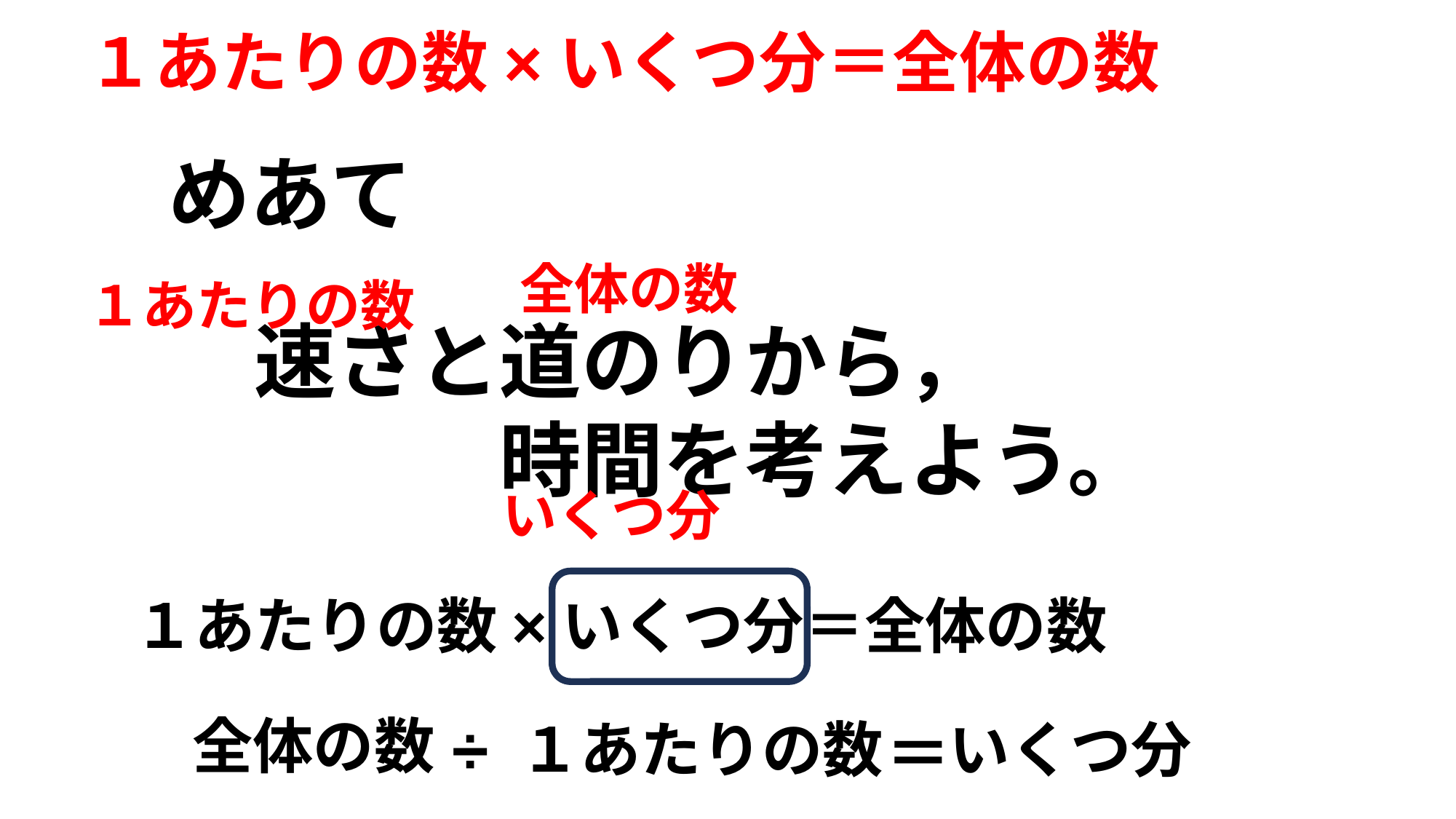

１あたりの数×いくつ分＝全体の数
めあて
全体の数
１あたりの数
速さと道のりから，
　　　時間を考えよう。
いくつ分

１あたりの数×いくつ分＝全体の数
÷
全体の数
１あたりの数
いくつ分
＝